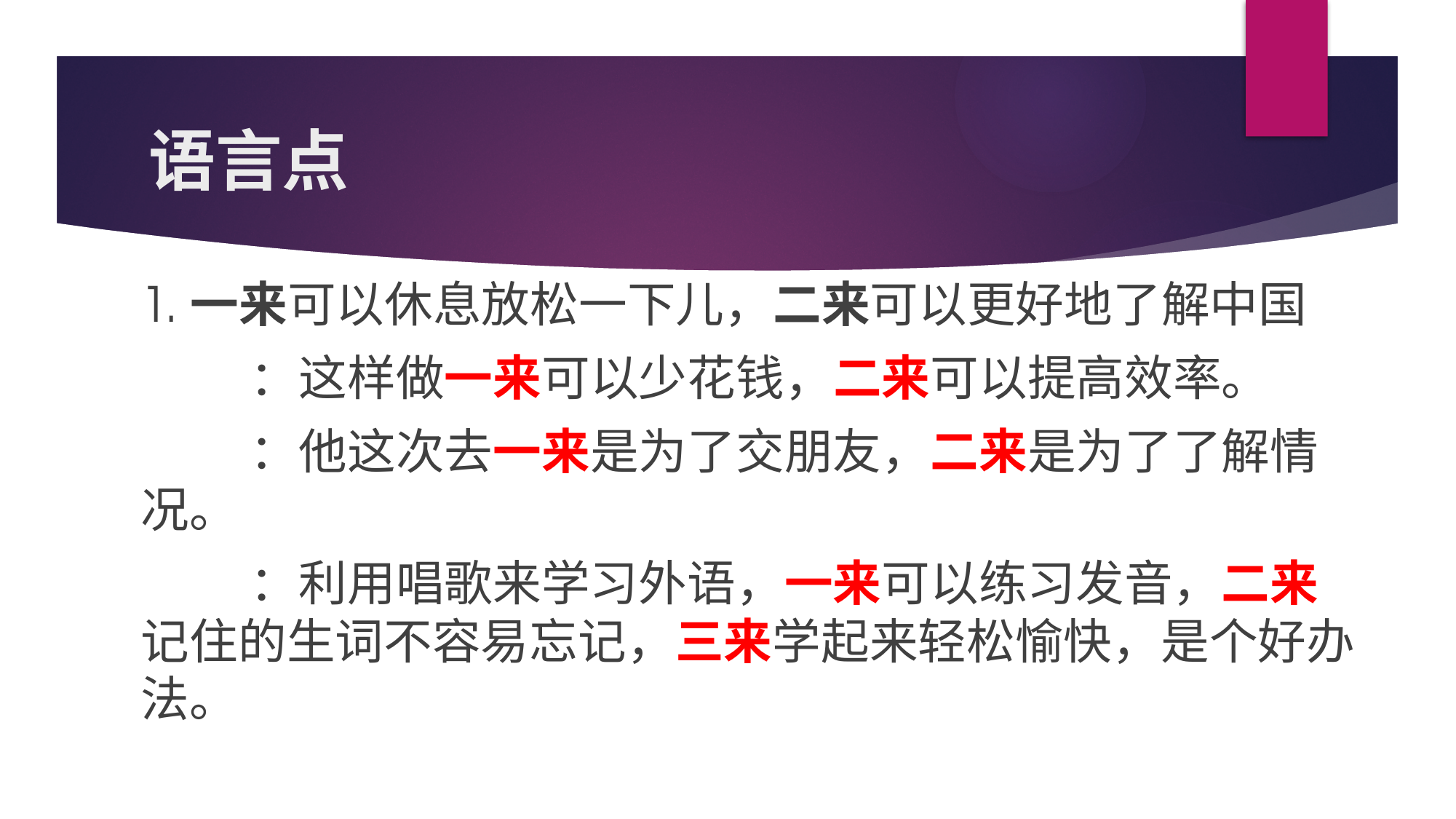

# 语言点
1.一来可以休息放松一下儿，二来可以更好地了解中国
	：这样做一来可以少花钱，二来可以提高效率。
	：他这次去一来是为了交朋友，二来是为了了解情况。
	：利用唱歌来学习外语，一来可以练习发音，二来记住的生词不容易忘记，三来学起来轻松愉快，是个好办法。